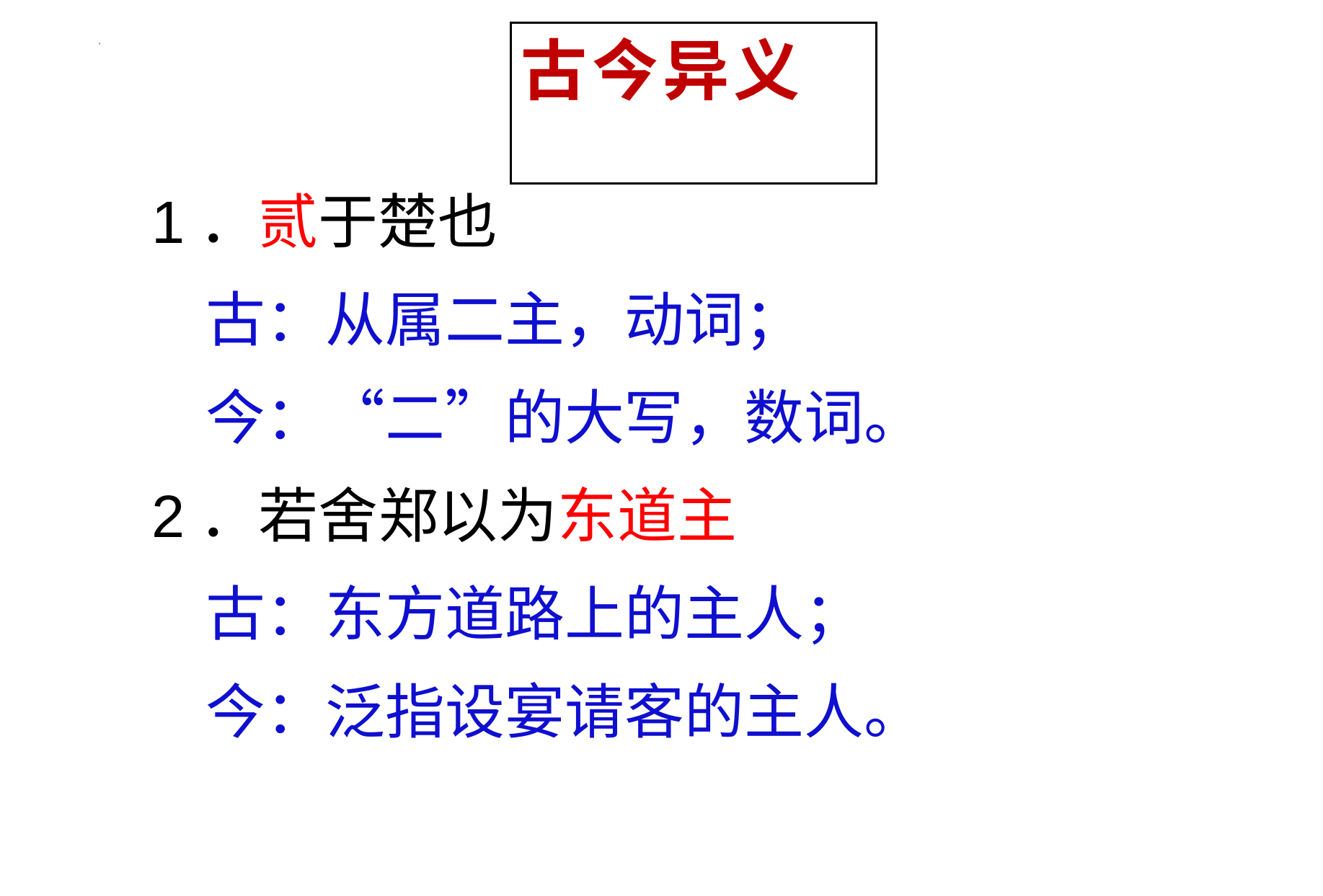

# 古今异义
1．贰于楚也
   古：从属二主，动词；
   今：“二”的大写，数词。
2．若舍郑以为东道主
   古：东方道路上的主人；
   今：泛指设宴请客的主人。